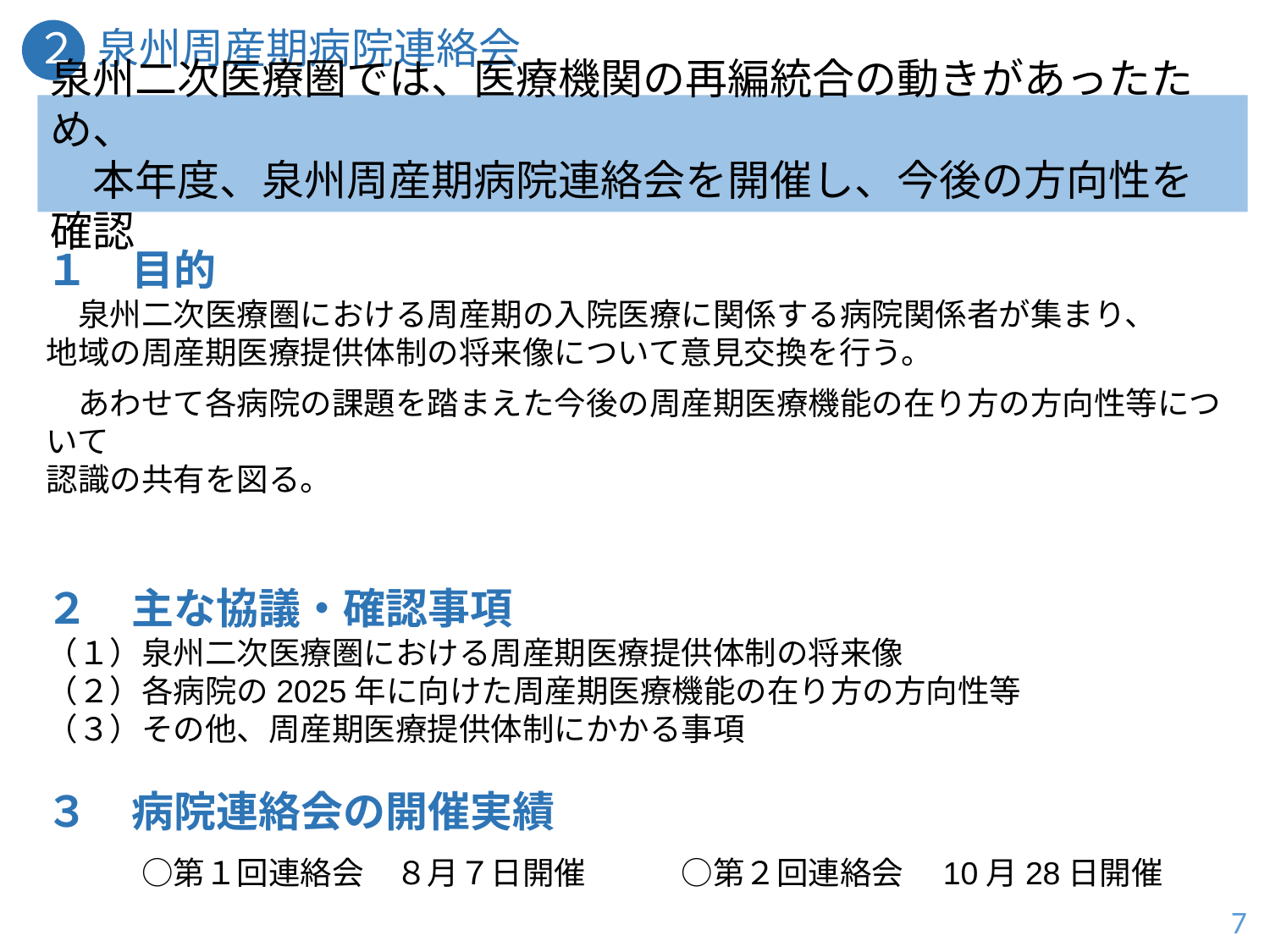

２  泉州周産期病院連絡会

泉州二次医療圏では、医療機関の再編統合の動きがあったため、
　本年度、泉州周産期病院連絡会を開催し、今後の方向性を確認
１　目的
　泉州二次医療圏における周産期の入院医療に関係する病院関係者が集まり、
地域の周産期医療提供体制の将来像について意見交換を行う。

　あわせて各病院の課題を踏まえた今後の周産期医療機能の在り方の方向性等について
認識の共有を図る。

２　主な協議・確認事項
（１）泉州二次医療圏における周産期医療提供体制の将来像
（２）各病院の2025年に向けた周産期医療機能の在り方の方向性等
（３）その他、周産期医療提供体制にかかる事項

３　病院連絡会の開催実績

　　　○第１回連絡会　８月７日開催　　　○第２回連絡会　10月28日開催
7